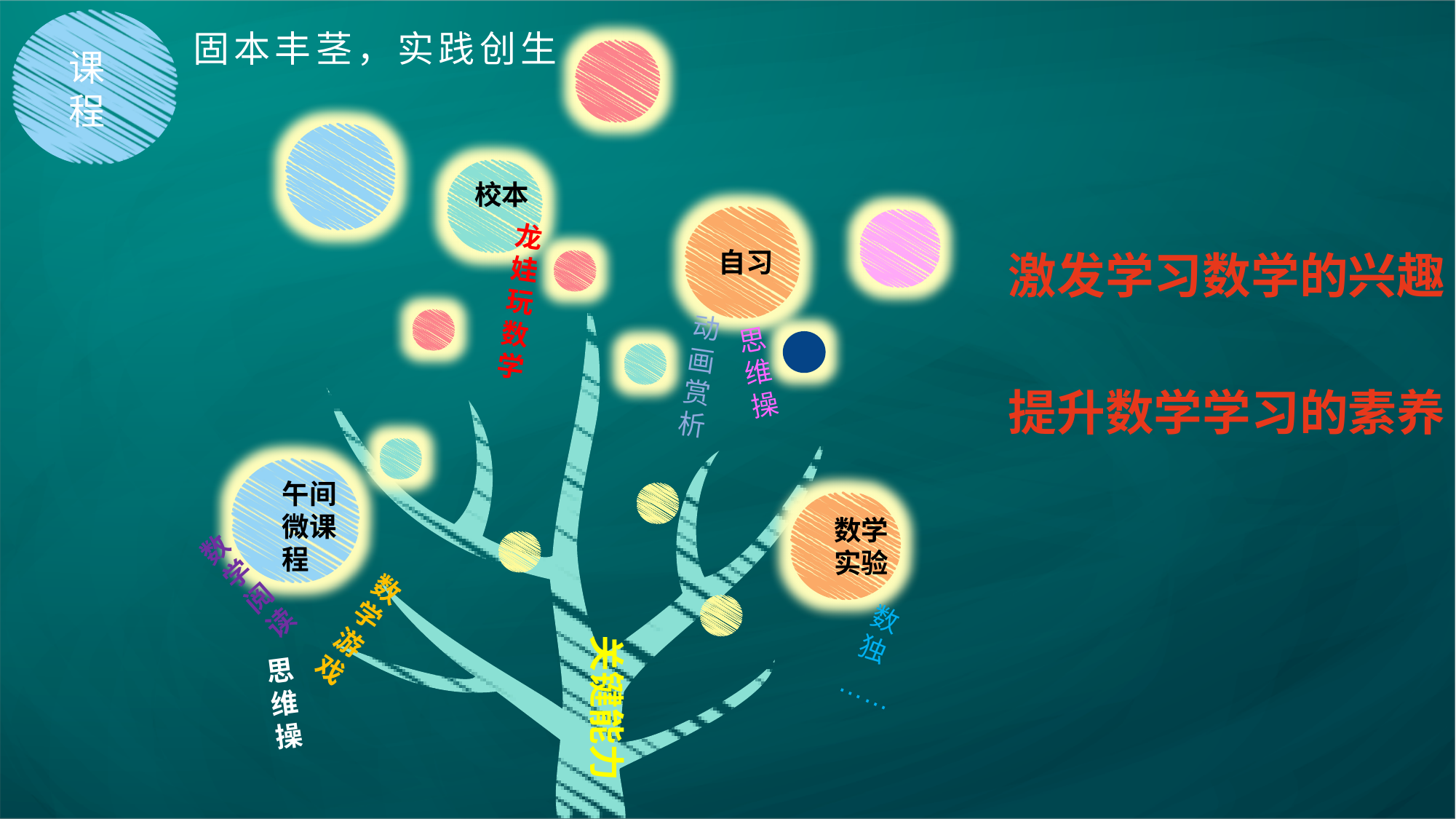

固本丰茎，实践创生
课程

校本
龙娃玩数学
自习
激发学习数学的兴趣
动画赏析
思维操
提升数学学习的素养
午间微课程
数学实验
数学阅读
数学游戏
数独
关键能力
思维操
……